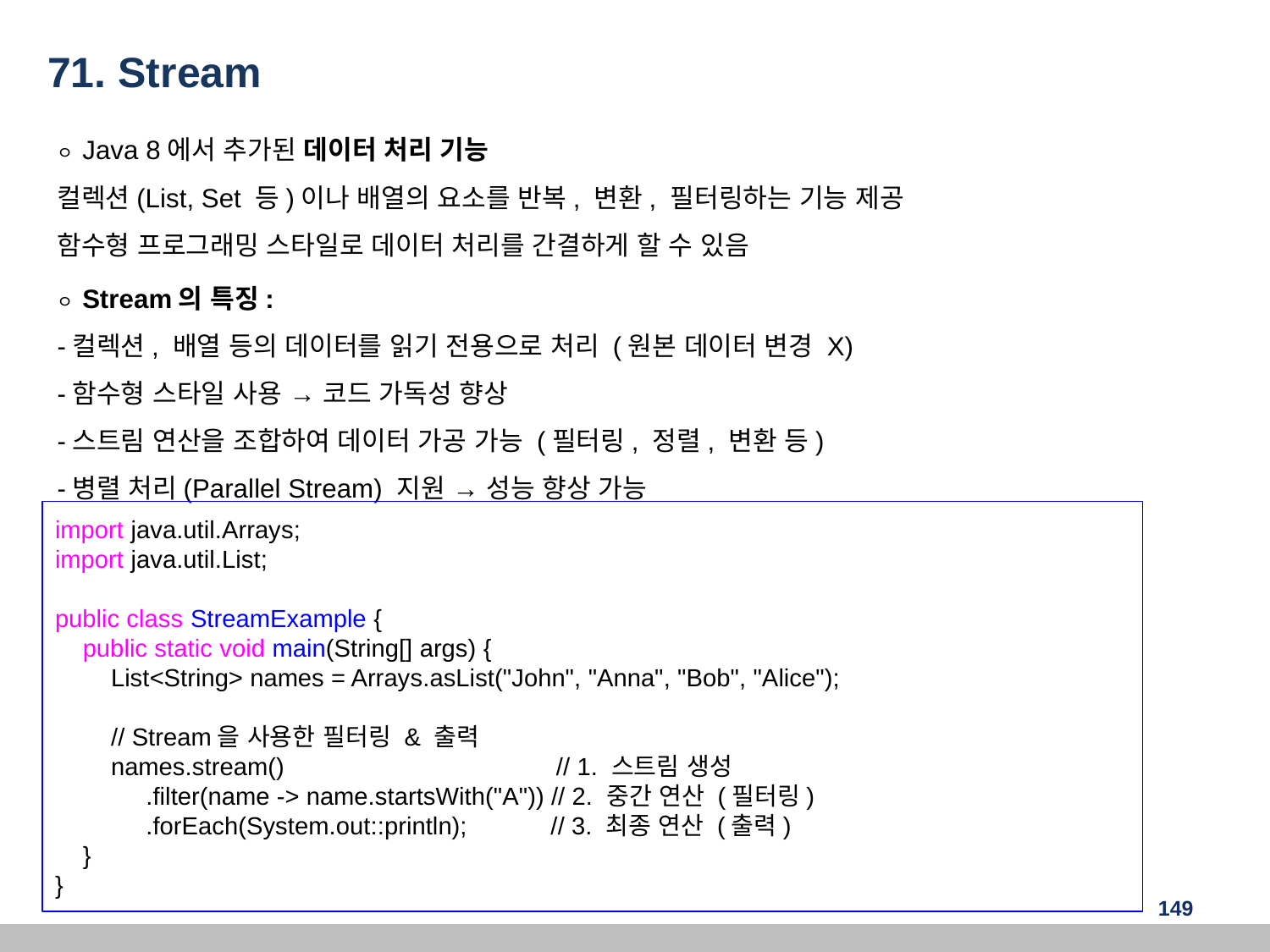

71. Stream
ㅇ Java 8에서 추가된 데이터 처리 기능
컬렉션(List, Set 등)이나 배열의 요소를 반복, 변환, 필터링하는 기능 제공
함수형 프로그래밍 스타일로 데이터 처리를 간결하게 할 수 있음
ㅇ Stream의 특징:
-컬렉션, 배열 등의 데이터를 읽기 전용으로 처리 (원본 데이터 변경 X)
-함수형 스타일 사용 → 코드 가독성 향상
-스트림 연산을 조합하여 데이터 가공 가능 (필터링, 정렬, 변환 등)
-병렬 처리(Parallel Stream) 지원 → 성능 향상 가능
import java.util.Arrays;
import java.util.List;

public class StreamExample {
    public static void main(String[] args) {
        List<String> names = Arrays.asList("John", "Anna", "Bob", "Alice");

        // Stream을 사용한 필터링 & 출력
        names.stream()                                       // 1. 스트림 생성
             .filter(name -> name.startsWith("A")) // 2. 중간 연산 (필터링)
             .forEach(System.out::println);            // 3. 최종 연산 (출력)
    }
}
149